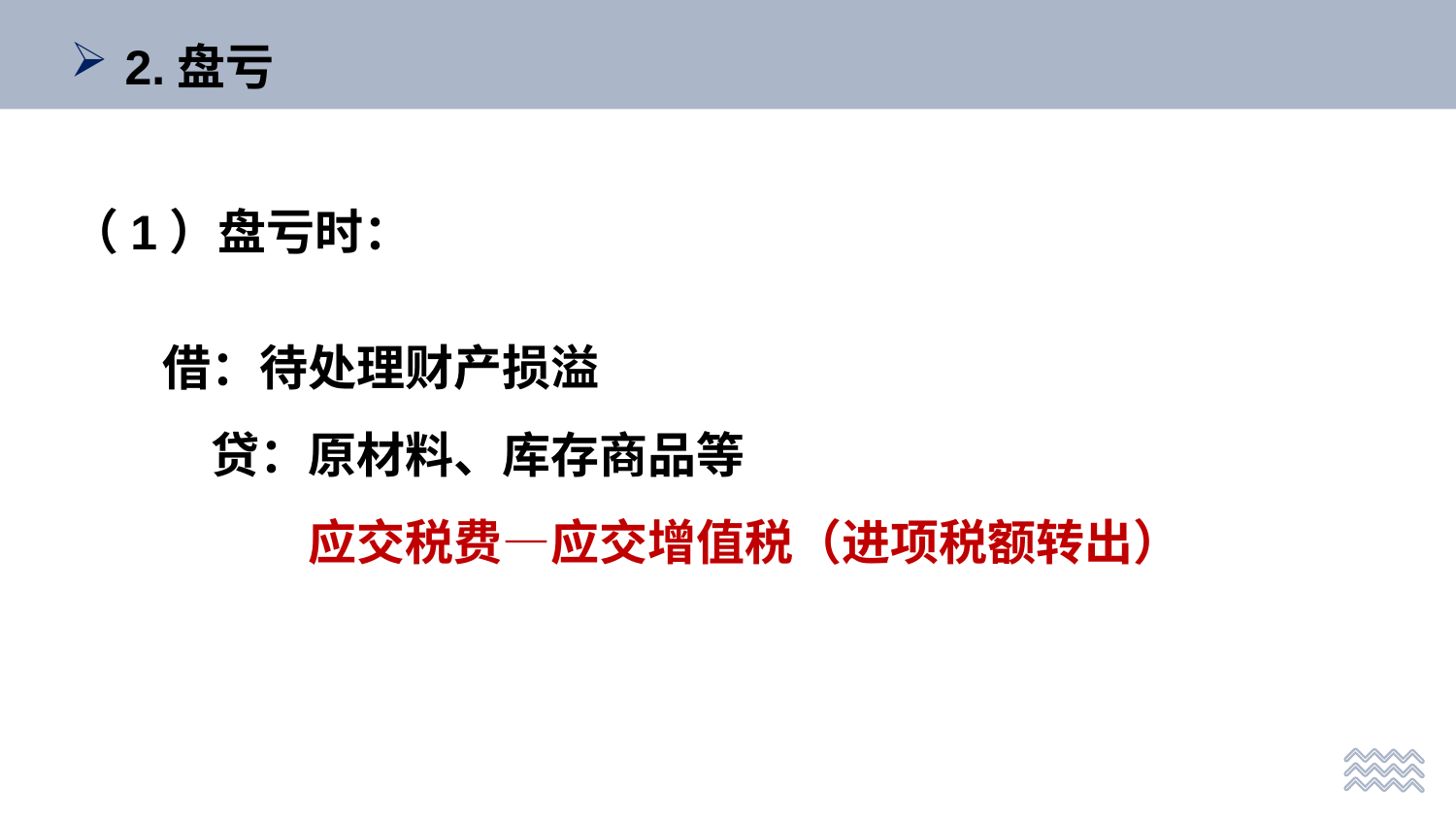

2.盘亏
（1）盘亏时：
借：待处理财产损溢
　贷：原材料、库存商品等
　　　应交税费—应交增值税（进项税额转出）